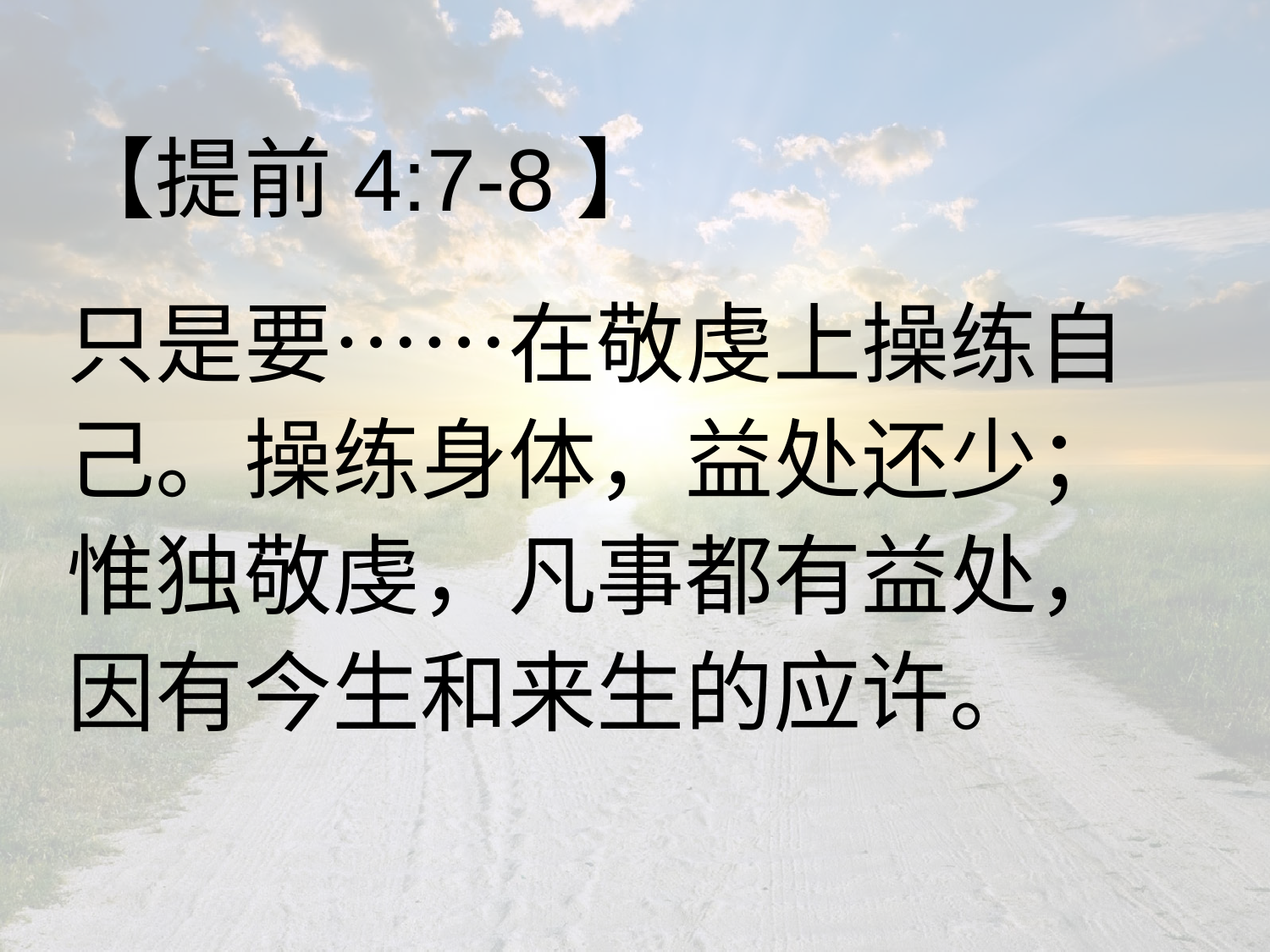

【提前4:7-8】
只是要……在敬虔上操练自己。操练身体，益处还少；惟独敬虔，凡事都有益处，因有今生和来生的应许。